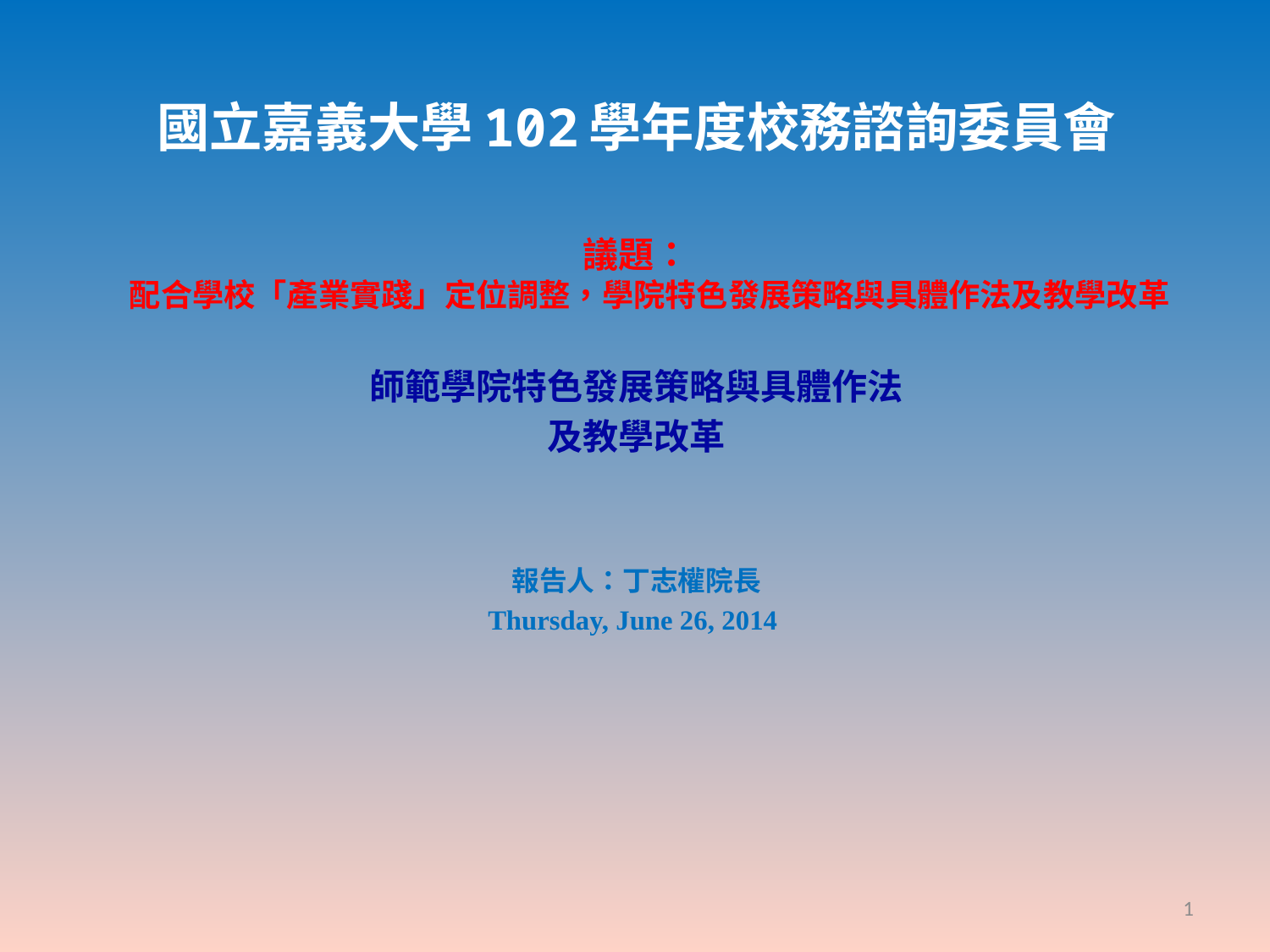

# 國立嘉義大學102學年度校務諮詢委員會
議題：
配合學校「產業實踐」定位調整，學院特色發展策略與具體作法及教學改革

師範學院特色發展策略與具體作法
及教學改革

報告人：丁志權院長
Thursday, June 26, 2014

1